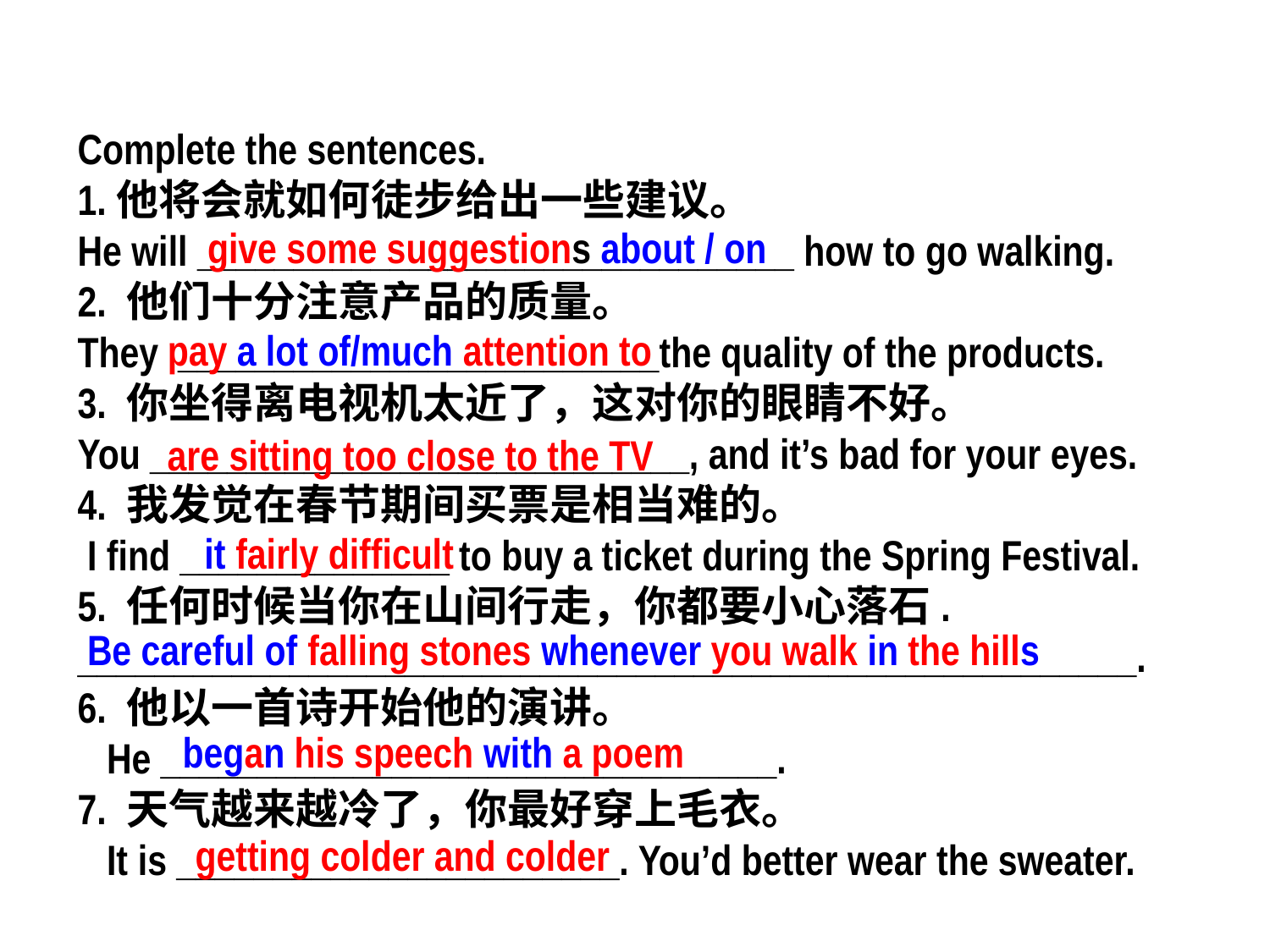

Complete the sentences.
1.他将会就如何徒步给出一些建议。
He will _______________________________ how to go walking.
2. 他们十分注意产品的质量。
They  _________________________the quality of the products.
3. 你坐得离电视机太近了，这对你的眼睛不好。
You ____________________________, and it’s bad for your eyes.
4. 我发觉在春节期间买票是相当难的。
 I find ______________ to buy a ticket during the Spring Festival.
5. 任何时候当你在山间行走，你都要小心落石.
_______________________________________________________.
6. 他以一首诗开始他的演讲。
   He ________________________________.
7. 天气越来越冷了，你最好穿上毛衣。
   It is _______________________. You’d better wear the sweater.
give some suggestions about / on
pay a lot of/much attention to
are sitting too close to the TV
it fairly difficult
Be careful of falling stones whenever you walk in the hills
began his speech with a poem
getting colder and colder